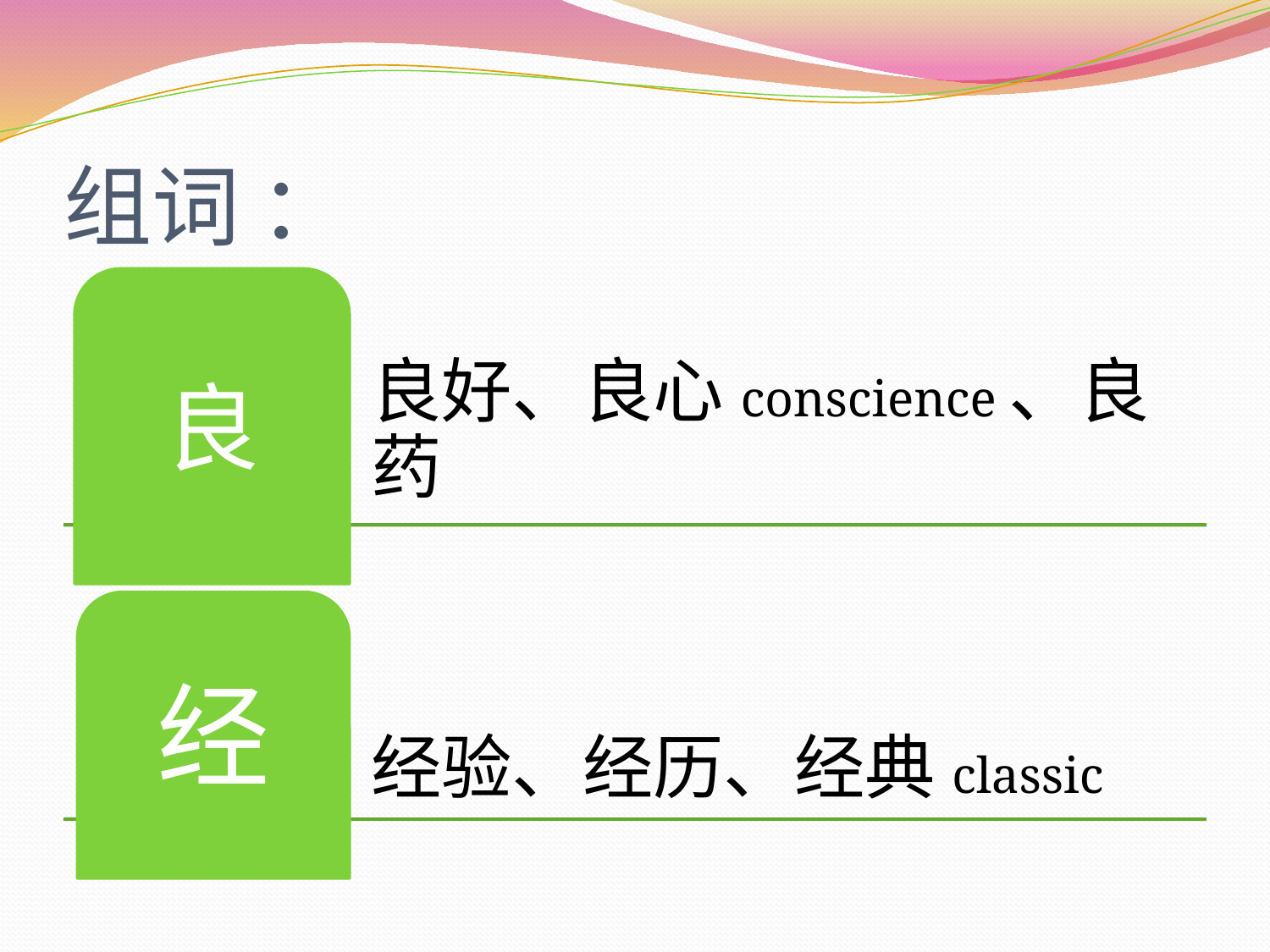

# 组词 ：
良好、良心conscience、良药
良
经验、经历、经典classic
经